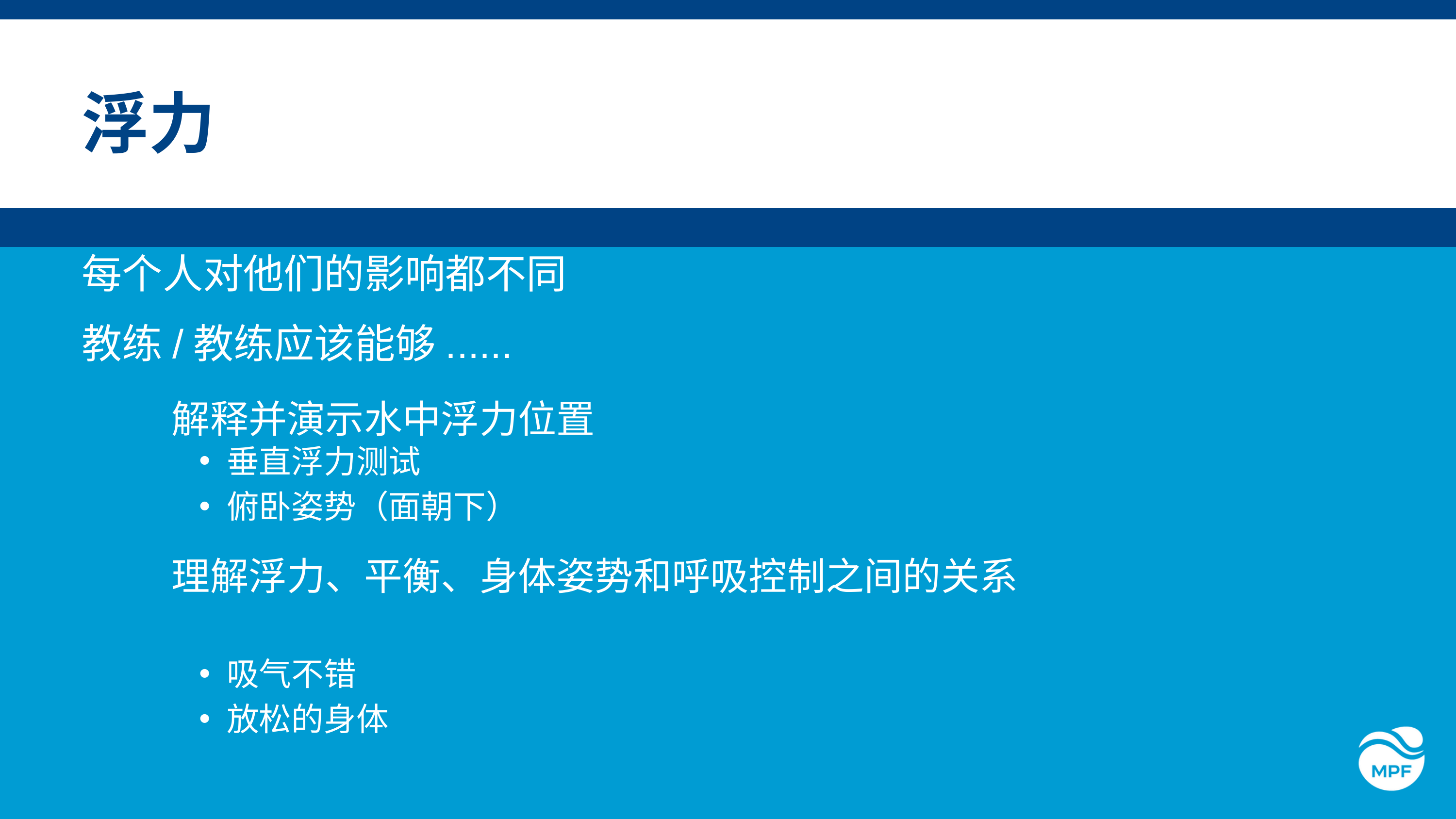

浮力

每个人对他们的影响都不同
教练/教练应该能够......
解释并演示水中浮力位置

垂直浮力测试
俯卧姿势（面朝下）
理解浮力、平衡、身体姿势和呼吸控制之间的关系

吸气不错
放松的身体